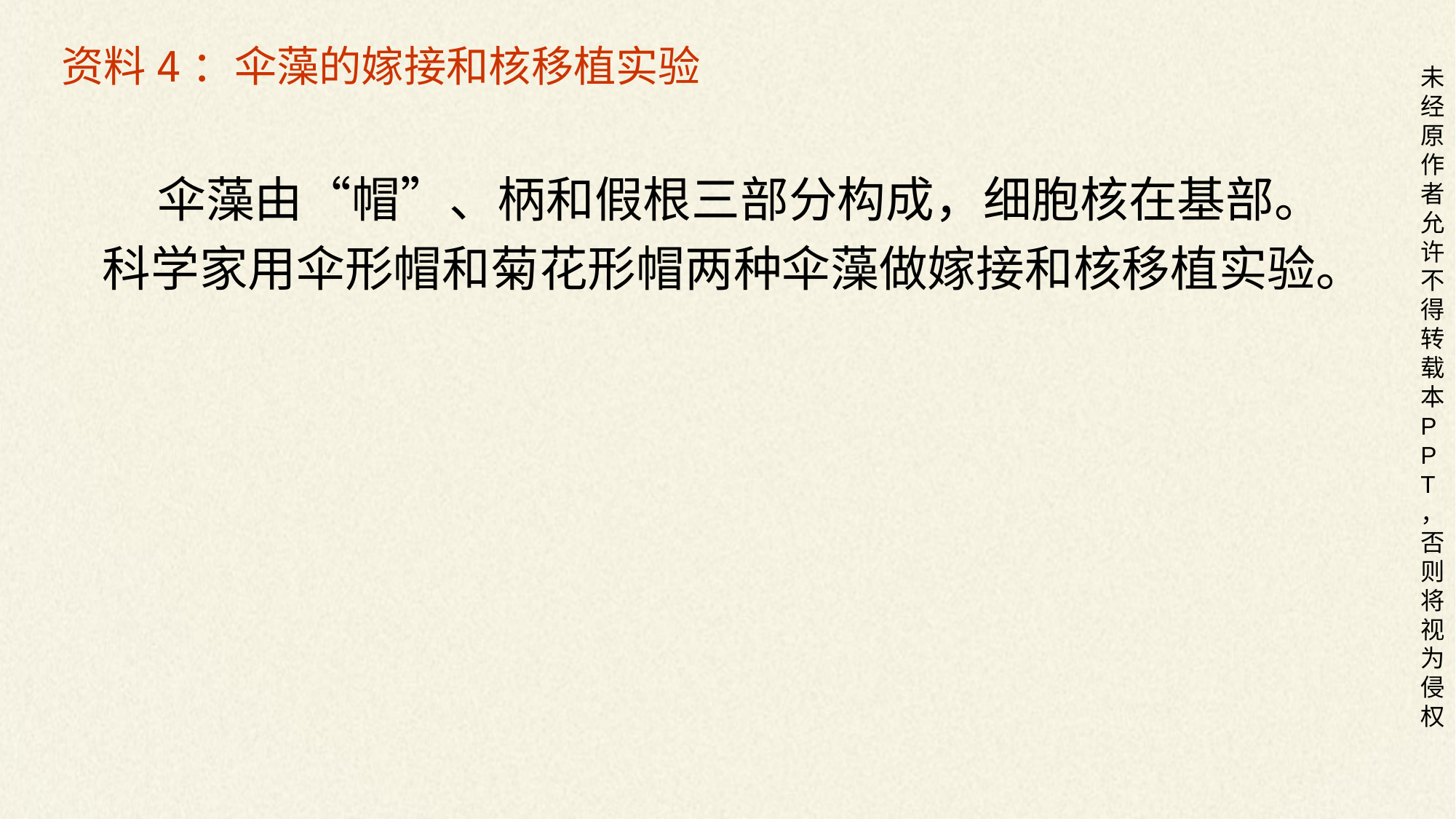

资料4：伞藻的嫁接和核移植实验
    伞藻由“帽”、柄和假根三部分构成，细胞核在基部。科学家用伞形帽和菊花形帽两种伞藻做嫁接和核移植实验。